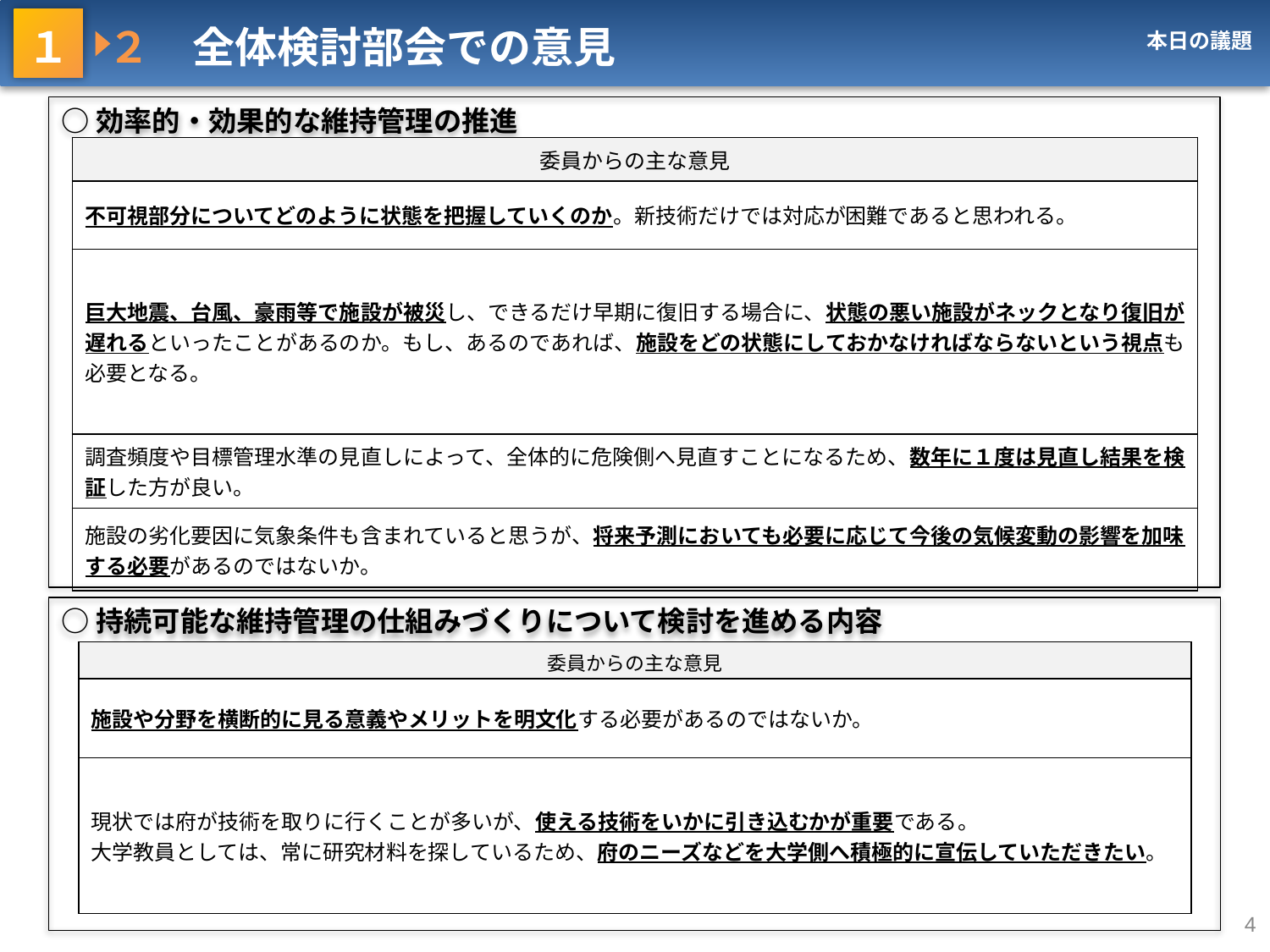

１    ２　全体検討部会での意見
本日の議題

○効率的・効果的な維持管理の推進
| 委員からの主な意見 |
| --- |
| 不可視部分についてどのように状態を把握していくのか。新技術だけでは対応が困難であると思われる。 |
| 巨大地震、台風、豪雨等で施設が被災し、できるだけ早期に復旧する場合に、状態の悪い施設がネックとなり復旧が遅れるといったことがあるのか。もし、あるのであれば、施設をどの状態にしておかなければならないという視点も必要となる。 |
| 調査頻度や目標管理水準の見直しによって、全体的に危険側へ見直すことになるため、数年に１度は見直し結果を検証した方が良い。 |
| 施設の劣化要因に気象条件も含まれていると思うが、将来予測においても必要に応じて今後の気候変動の影響を加味する必要があるのではないか。 |
○持続可能な維持管理の仕組みづくりについて検討を進める内容
| 委員からの主な意見 |
| --- |
| 施設や分野を横断的に見る意義やメリットを明文化する必要があるのではないか。 |
| 現状では府が技術を取りに行くことが多いが、使える技術をいかに引き込むかが重要である。 大学教員としては、常に研究材料を探しているため、府のニーズなどを大学側へ積極的に宣伝していただきたい。 |
4